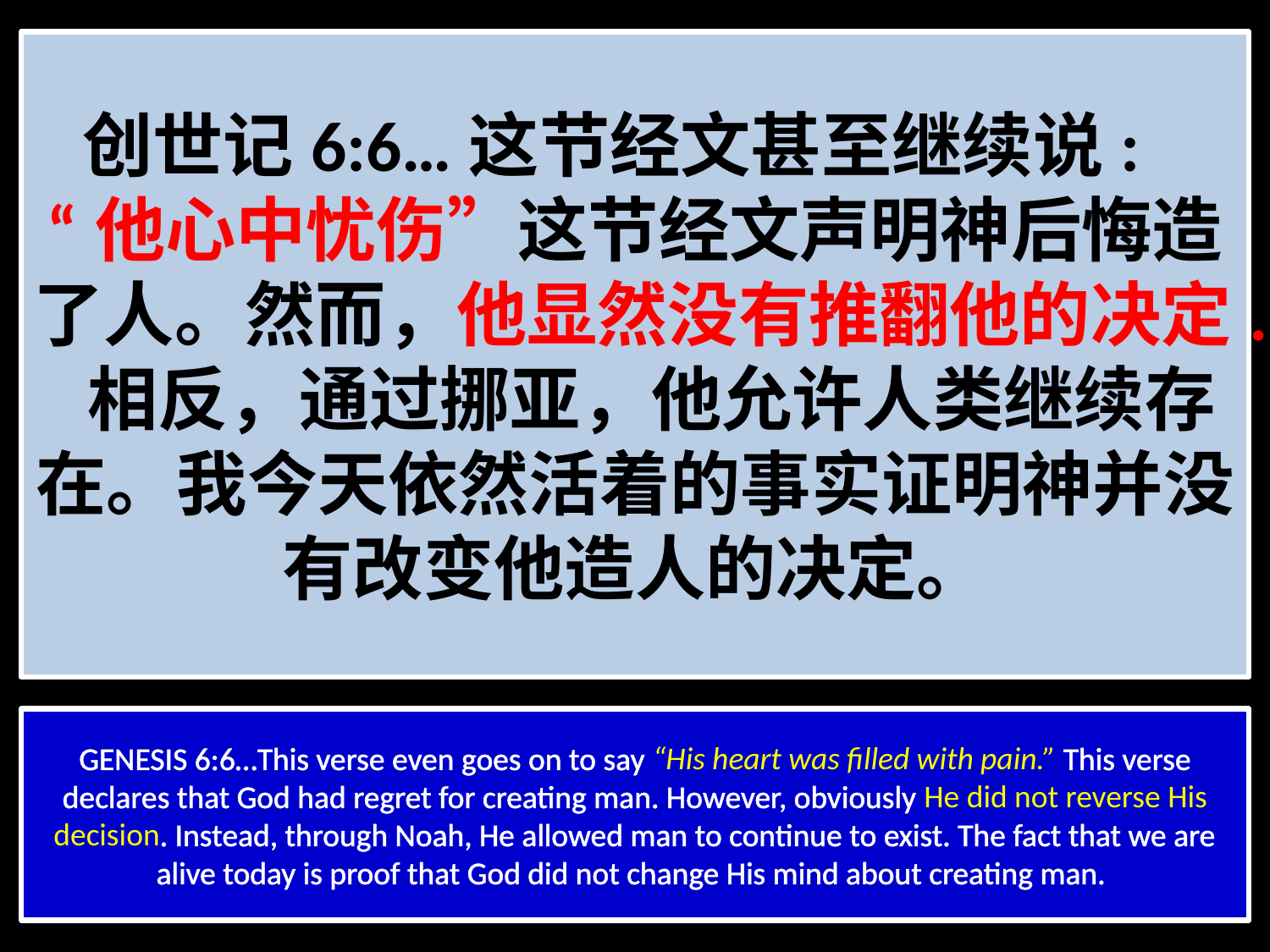

创世记6:6…这节经文甚至继续说:    “他心中忧伤”这节经文声明神后悔造了人。然而，他显然没有推翻他的决定. 相反，通过挪亚，他允许人类继续存在。我今天依然活着的事实证明神并没有改变他造人的决定。
GENESIS 6:6…This verse even goes on to say “His heart was filled with pain.” This verse declares that God had regret for creating man. However, obviously He did not reverse His decision. Instead, through Noah, He allowed man to continue to exist. The fact that we are alive today is proof that God did not change His mind about creating man.